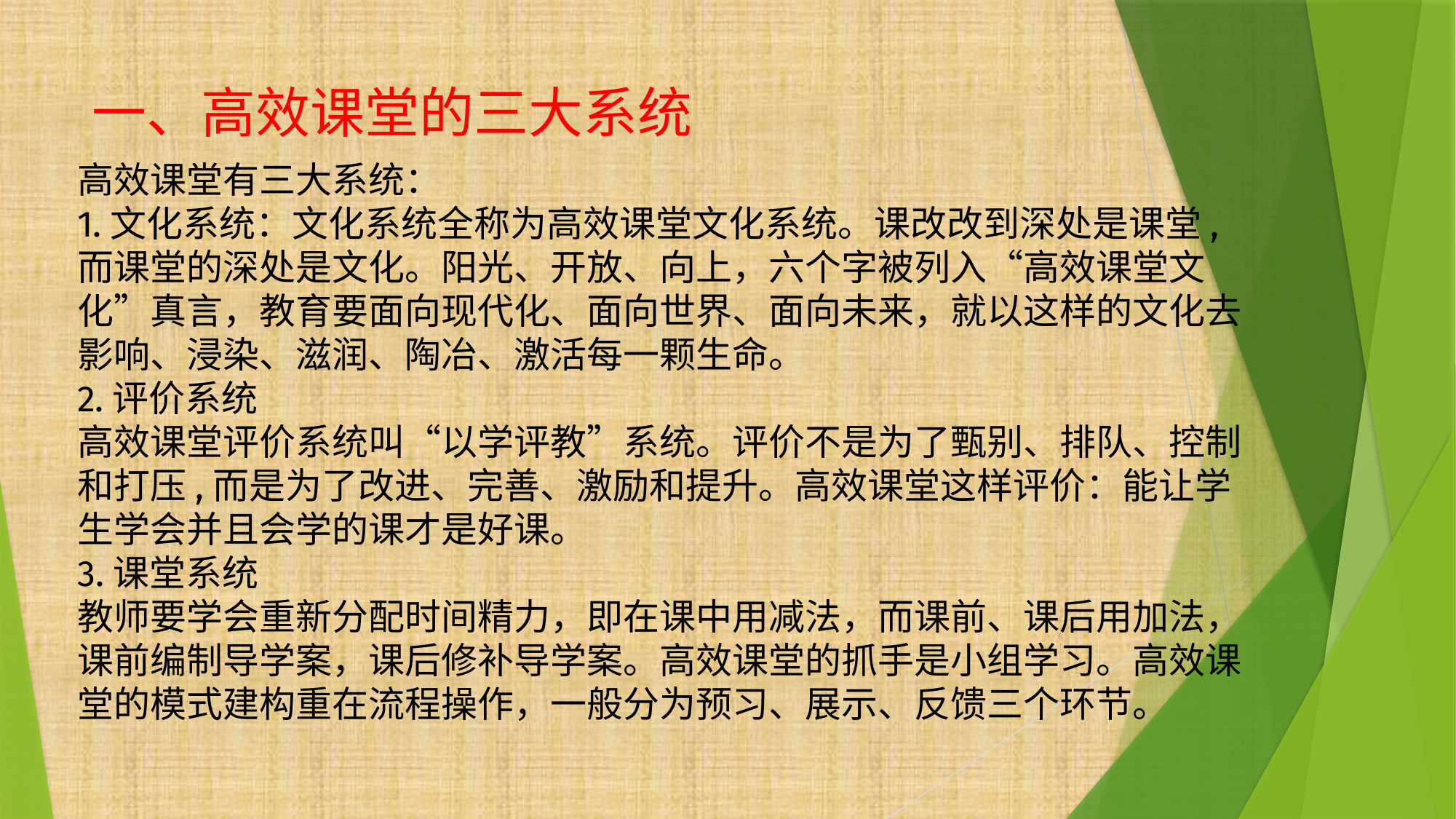

# 一、高效课堂的三大系统
高效课堂有三大系统：
1.文化系统：文化系统全称为高效课堂文化系统。课改改到深处是课堂,而课堂的深处是文化。阳光、开放、向上，六个字被列入“高效课堂文化”真言，教育要面向现代化、面向世界、面向未来，就以这样的文化去影响、浸染、滋润、陶冶、激活每一颗生命。
2.评价系统
高效课堂评价系统叫“以学评教”系统。评价不是为了甄别、排队、控制和打压,而是为了改进、完善、激励和提升。高效课堂这样评价：能让学生学会并且会学的课才是好课。
3.课堂系统
教师要学会重新分配时间精力，即在课中用减法，而课前、课后用加法，课前编制导学案，课后修补导学案。高效课堂的抓手是小组学习。高效课堂的模式建构重在流程操作，一般分为预习、展示、反馈三个环节。